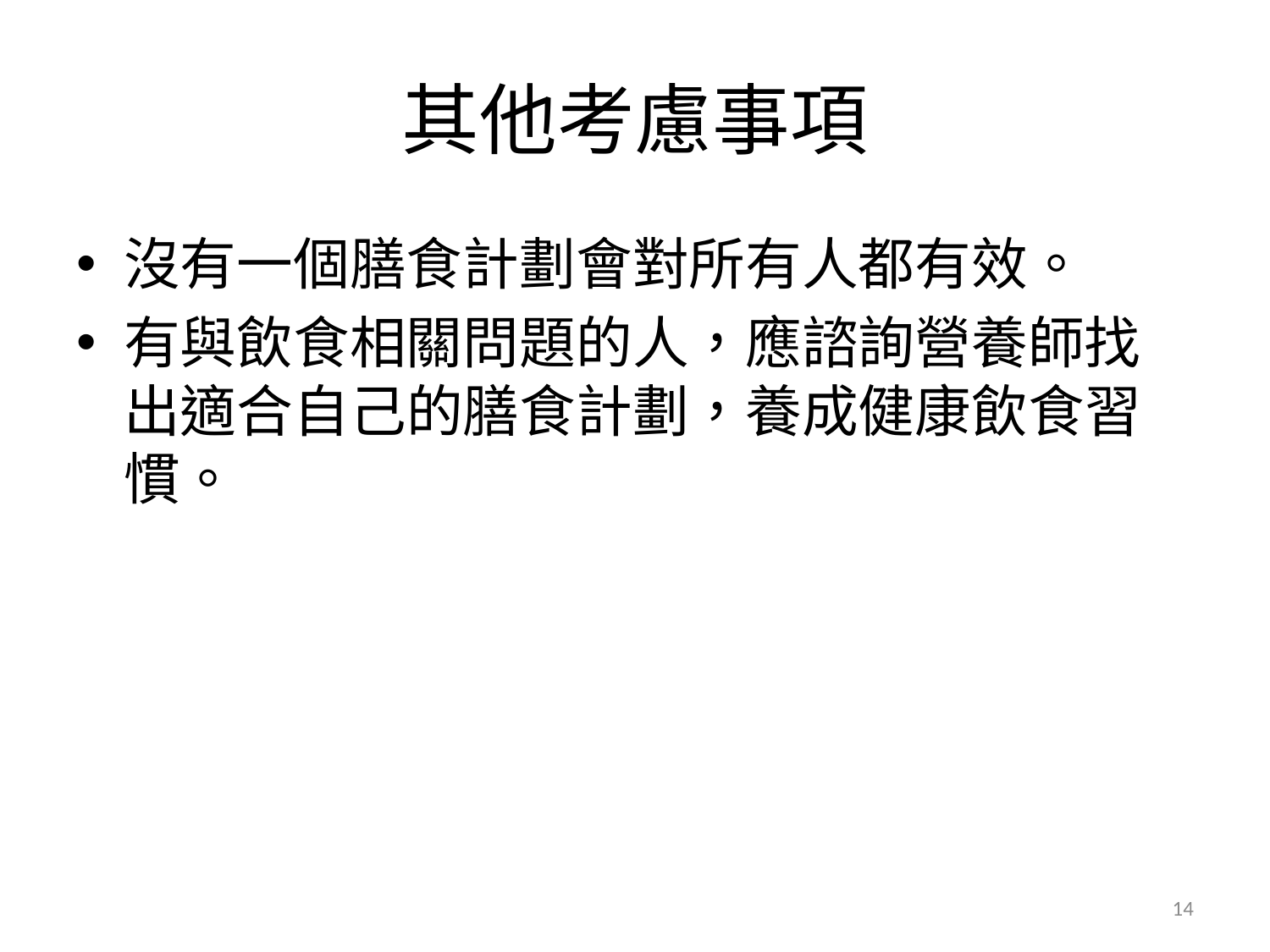

# 其他考慮事項
沒有一個膳食計劃會對所有人都有效。
有與飲食相關問題的人，應諮詢營養師找出適合自己的膳食計劃，養成健康飲食習慣。
14